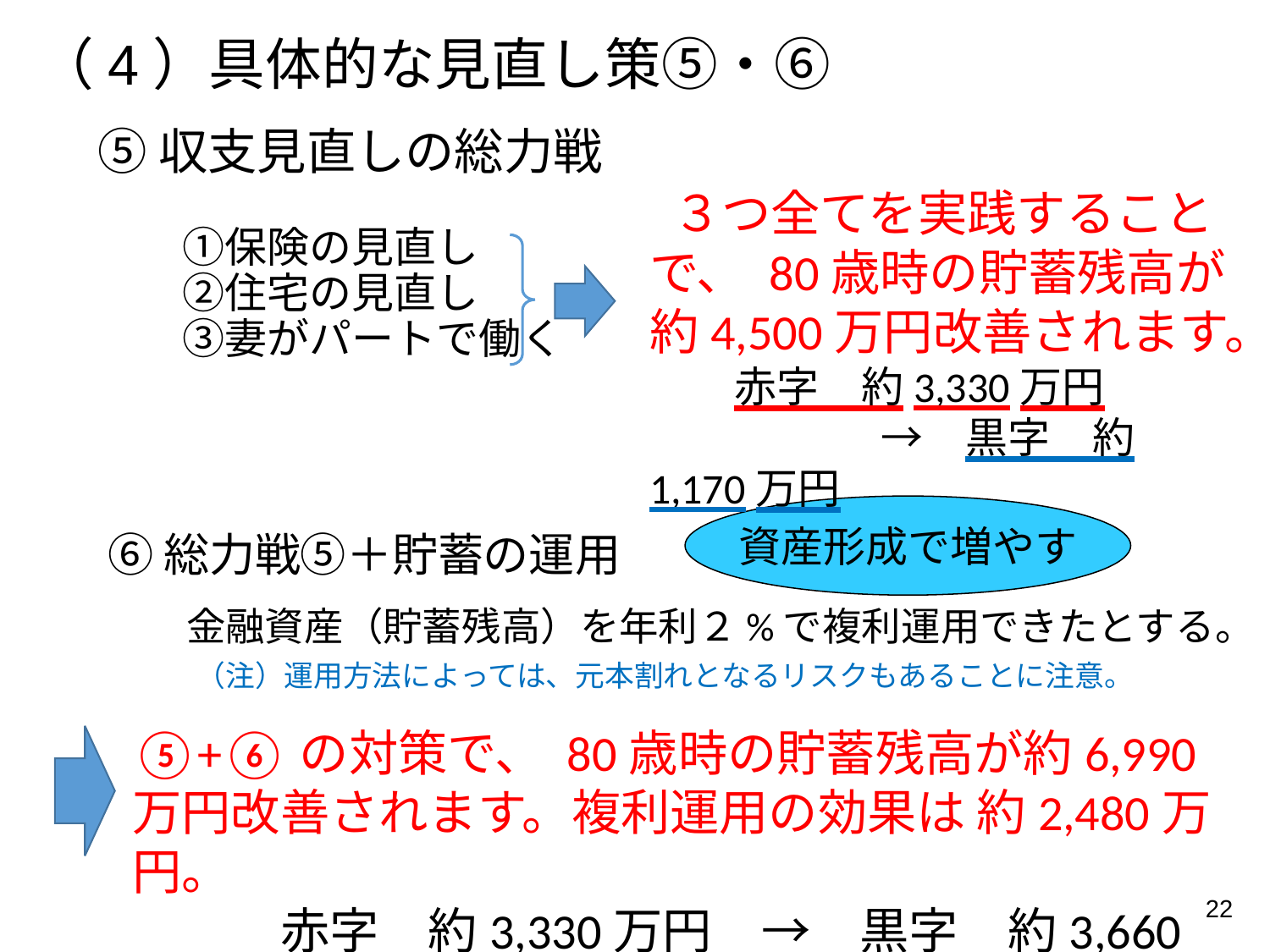

# （4）具体的な見直し策⑤・⑥
⑤収支見直しの総力戦

　　①保険の見直し
　　②住宅の見直し
　　③妻がパートで働く
 ３つ全てを実践することで、 80歳時の貯蓄残高が 約4,500万円改善されます。
　　赤字　約3,330万円
 　　　　　→　黒字　約1,170万円

資産形成で増やす
⑥総力戦⑤＋貯蓄の運用
　　金融資産（貯蓄残高）を年利２%で複利運用できたとする。
　　　（注）運用方法によっては、元本割れとなるリスクもあることに注意。
⑤+⑥の対策で、 80歳時の貯蓄残高が約6,990万円改善されます。複利運用の効果は 約2,480万円。
　　　赤字　約3,330万円　→　黒字　約3,660万円

22